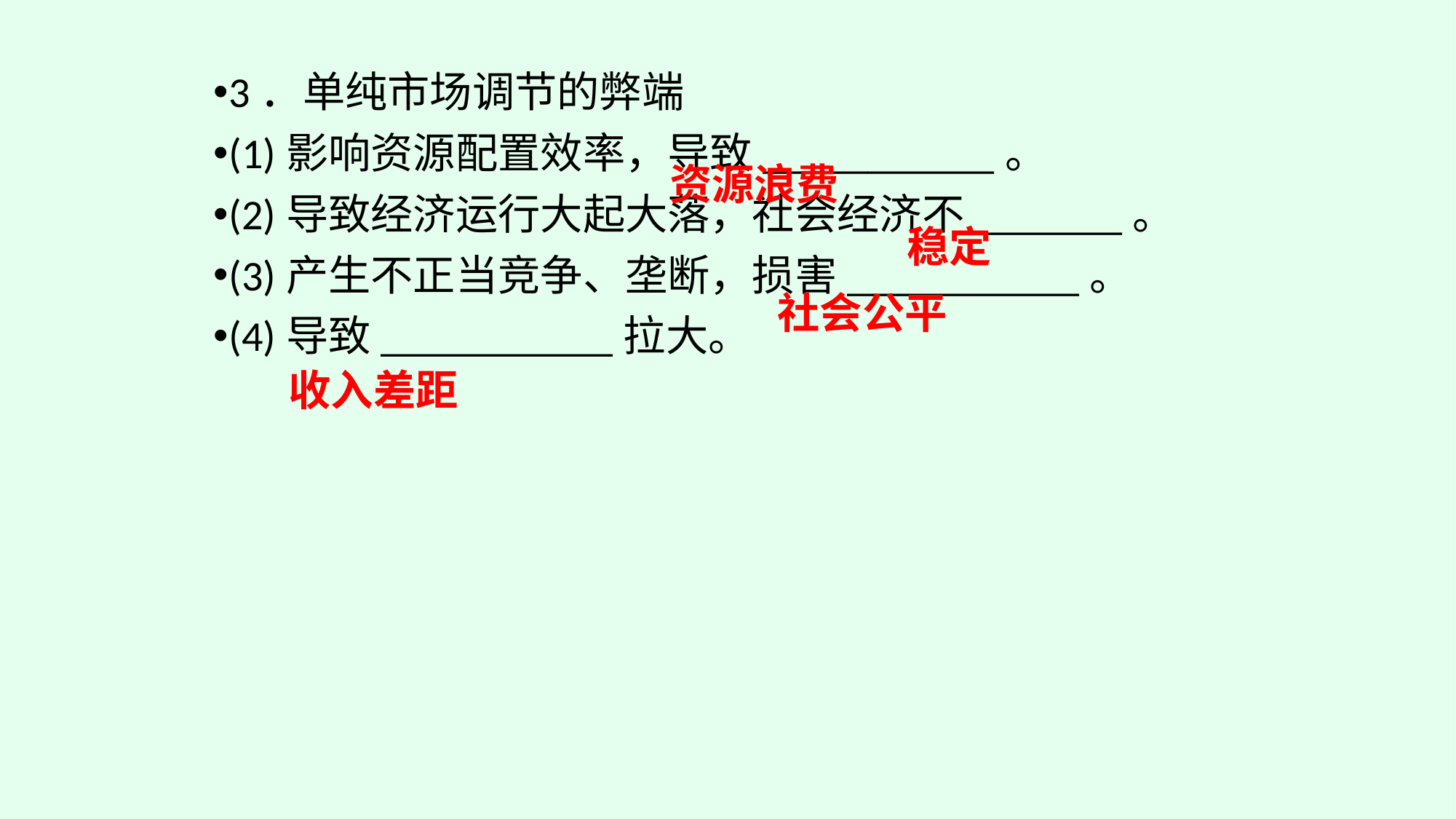

3．单纯市场调节的弊端
(1)影响资源配置效率，导致___________。
(2)导致经济运行大起大落，社会经济不_______。
(3)产生不正当竞争、垄断，损害___________。
(4)导致___________拉大。
资源浪费
稳定
社会公平
收入差距